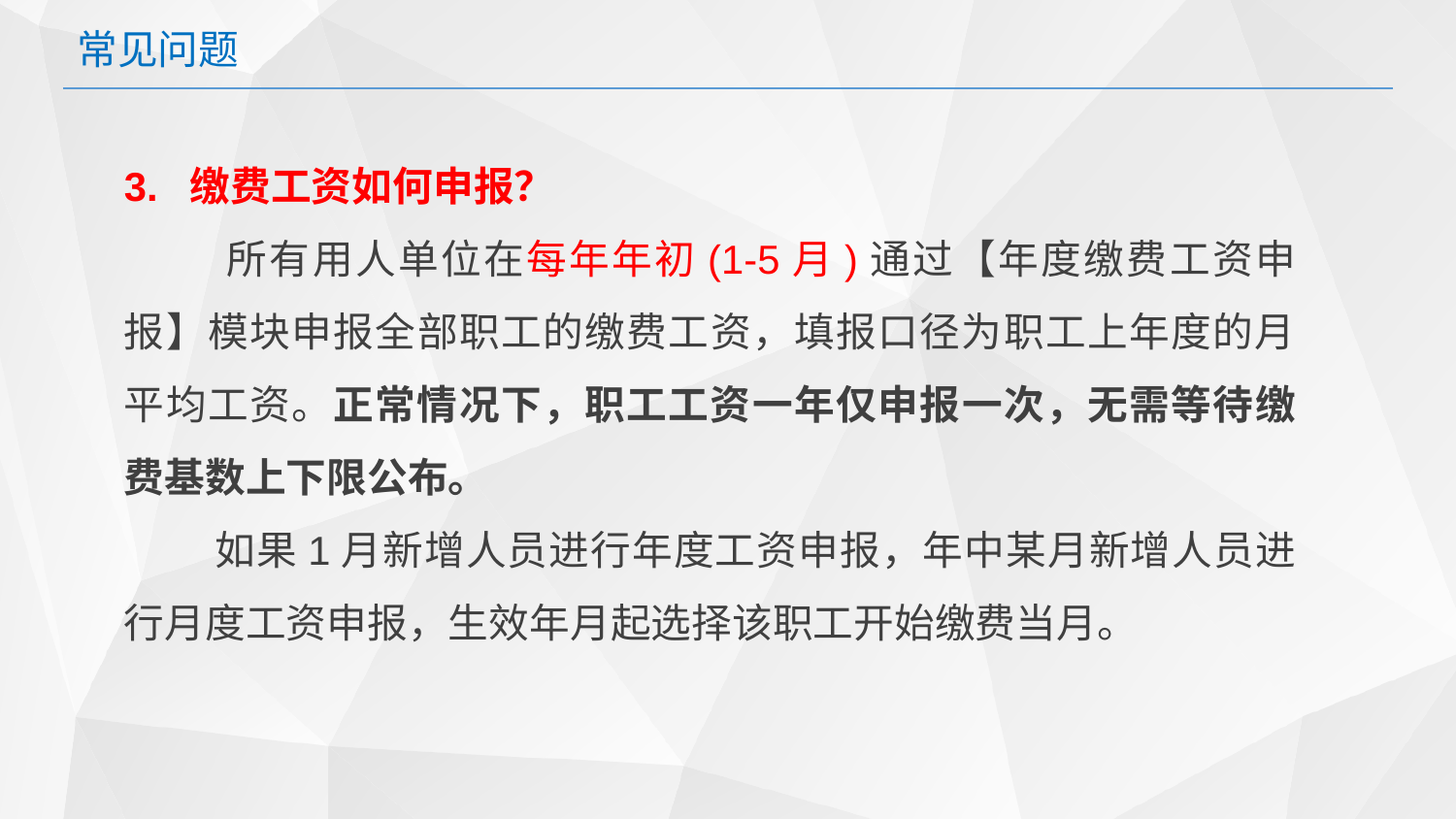

常见问题
3.  缴费工资如何申报？
        所有用人单位在每年年初(1-5月)通过【年度缴费工资申报】模块申报全部职工的缴费工资，填报口径为职工上年度的月平均工资。正常情况下，职工工资一年仅申报一次，无需等待缴费基数上下限公布。
        如果1月新增人员进行年度工资申报，年中某月新增人员进行月度工资申报，生效年月起选择该职工开始缴费当月。